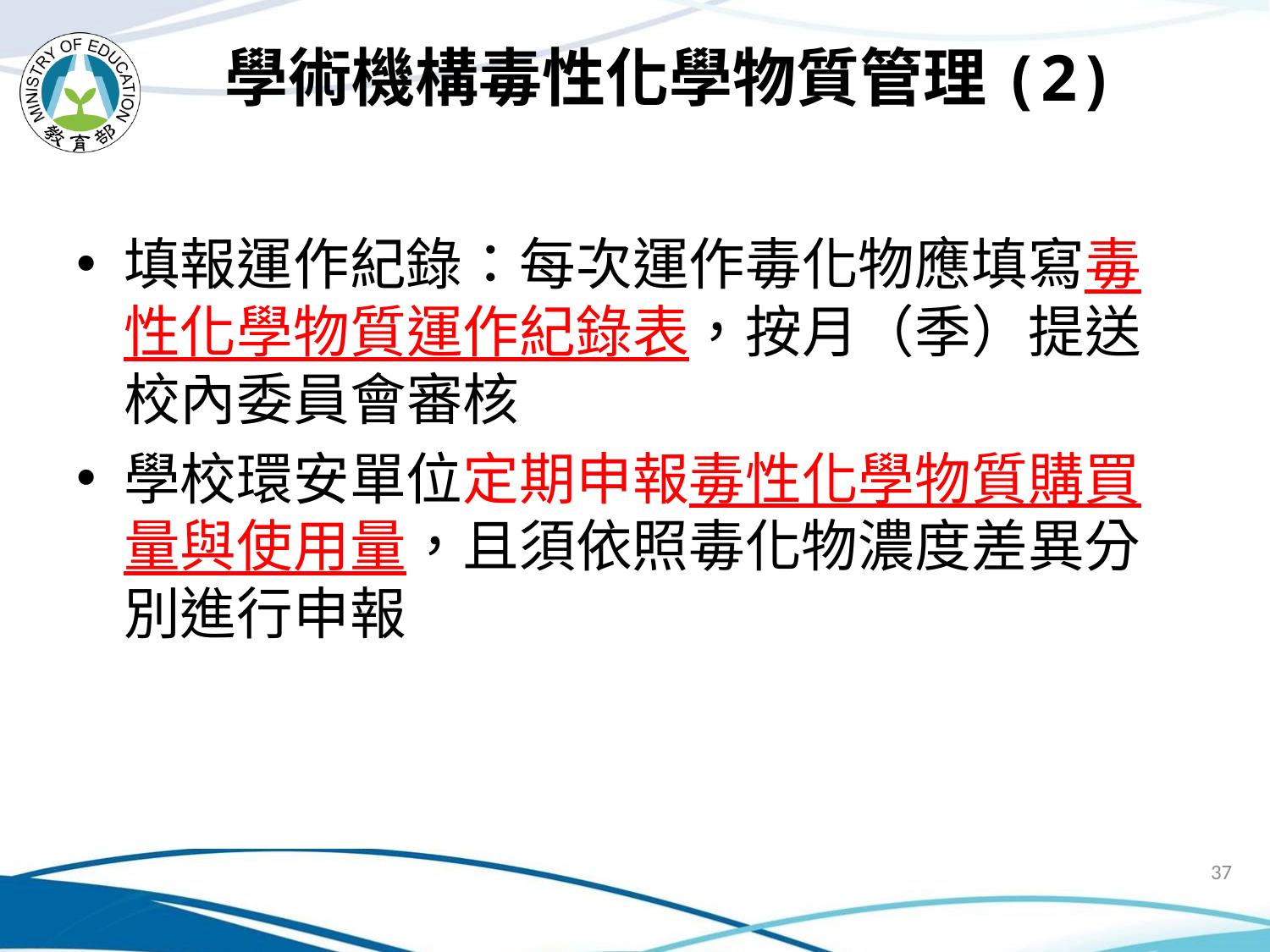

# 學術機構毒性化學物質管理(2)
填報運作紀錄：每次運作毒化物應填寫毒性化學物質運作紀錄表，按月（季）提送校內委員會審核
學校環安單位定期申報毒性化學物質購買量與使用量，且須依照毒化物濃度差異分別進行申報
37